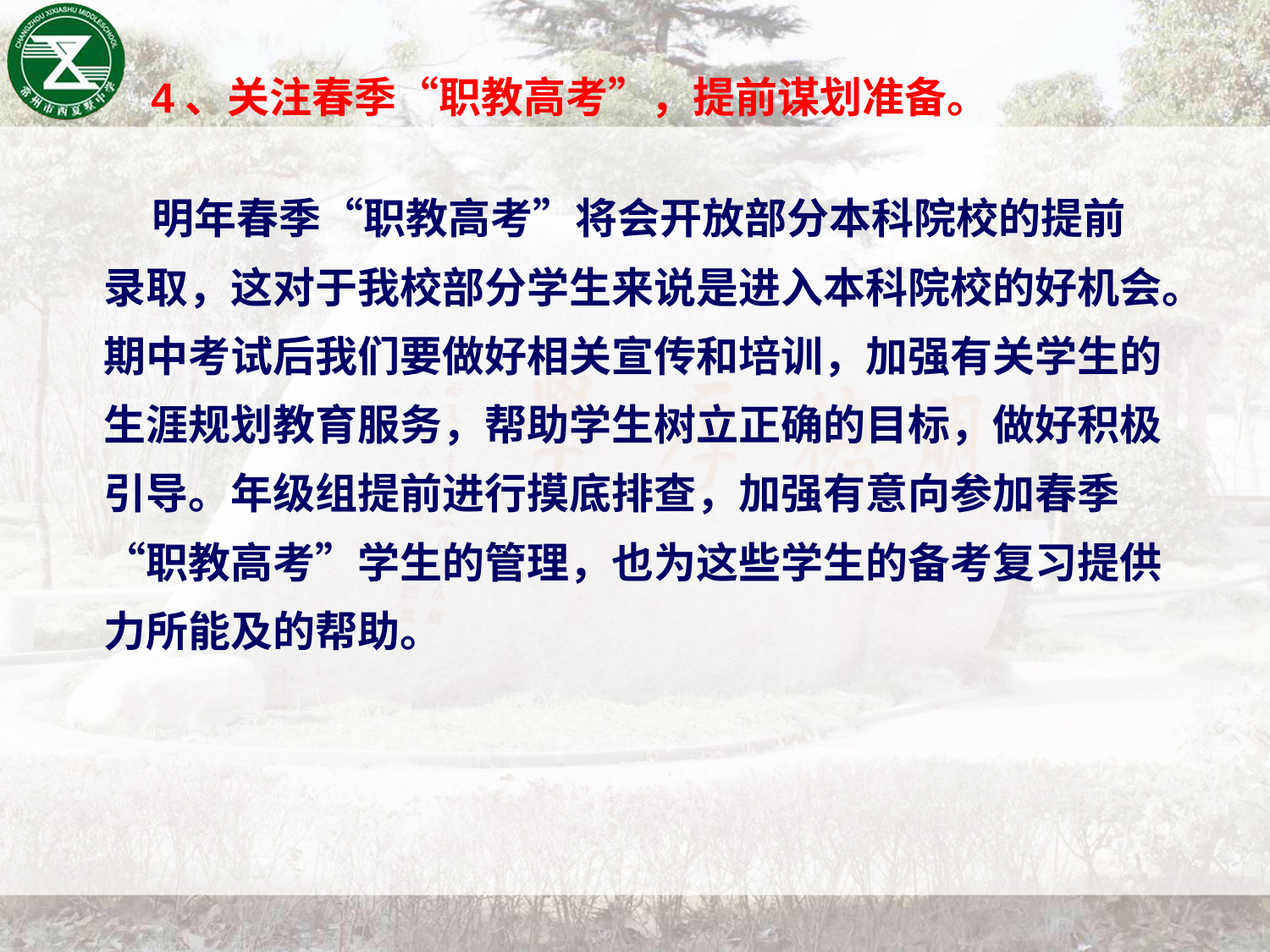

4、关注春季“职教高考”，提前谋划准备。
    明年春季“职教高考”将会开放部分本科院校的提前录取，这对于我校部分学生来说是进入本科院校的好机会。期中考试后我们要做好相关宣传和培训，加强有关学生的生涯规划教育服务，帮助学生树立正确的目标，做好积极引导。年级组提前进行摸底排查，加强有意向参加春季“职教高考”学生的管理，也为这些学生的备考复习提供力所能及的帮助。